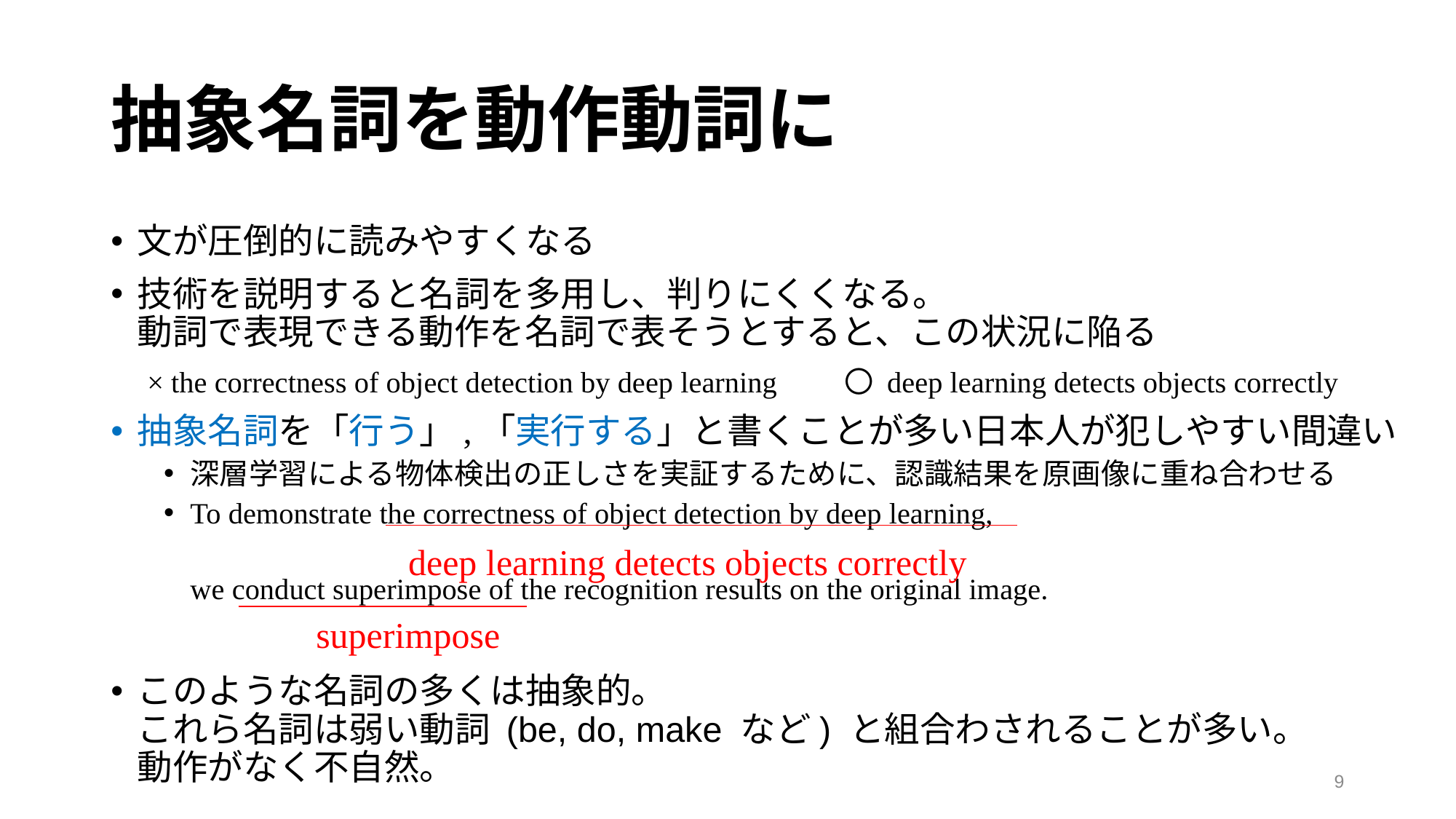

# 抽象名詞を動作動詞に
文が圧倒的に読みやすくなる
技術を説明すると名詞を多用し、判りにくくなる。
動詞で表現できる動作を名詞で表そうとすると、この状況に陥る
　× the correctness of object detection by deep learning　　〇 deep learning detects objects correctly
抽象名詞を「行う」,「実行する」と書くことが多い日本人が犯しやすい間違い
深層学習による物体検出の正しさを実証するために、認識結果を原画像に重ね合わせる
To demonstrate the correctness of object detection by deep learning,
　
　
we conduct superimpose of the recognition results on the original image.

このような名詞の多くは抽象的。
これら名詞は弱い動詞 (be, do, make など) と組合わされることが多い。
動作がなく不自然。

deep learning detects objects correctly
superimpose
9